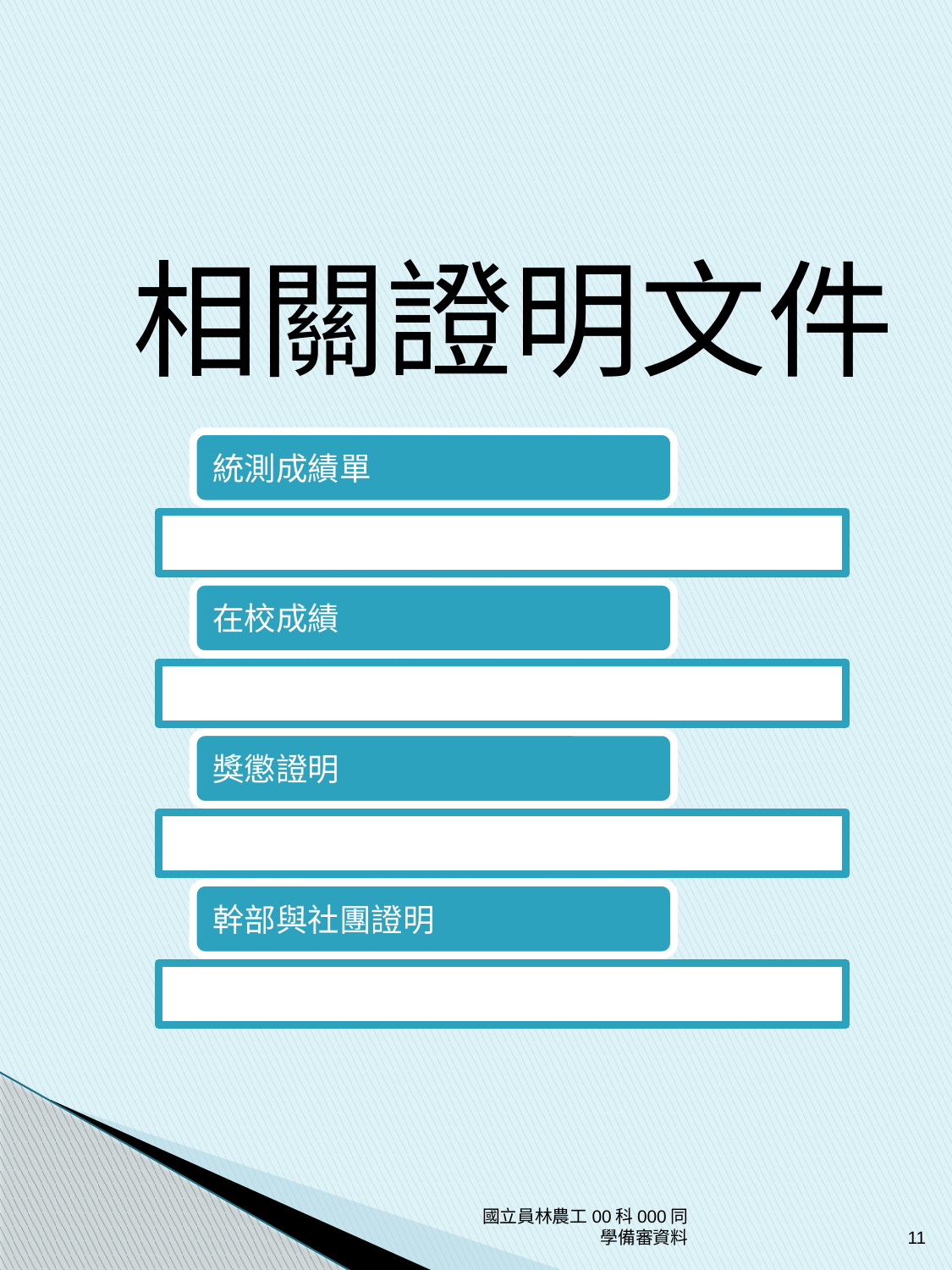

相關證明文件
統測成績單
在校成績
獎懲證明
幹部與社團證明
國立員林農工00科000同學備審資料
11